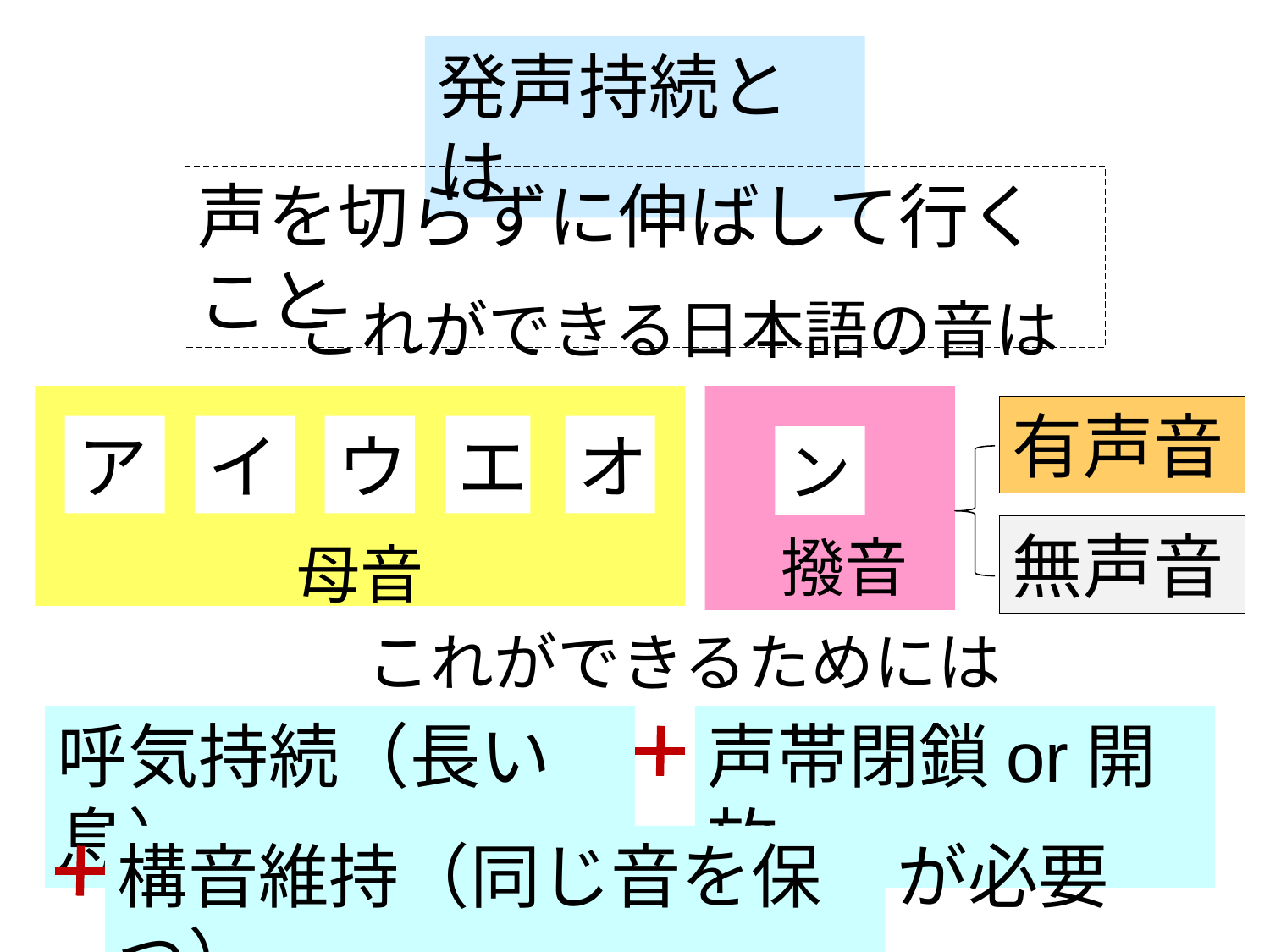

発声持続とは
声を切らずに伸ばして行くこと
　これができる日本語の音は

母音

　撥音
有声音
ア
イ
ウ
エ
オ
ン

無声音
これができるためには
呼気持続（長い息）
声帯閉鎖or開放
構音維持（同じ音を保つ）
が必要